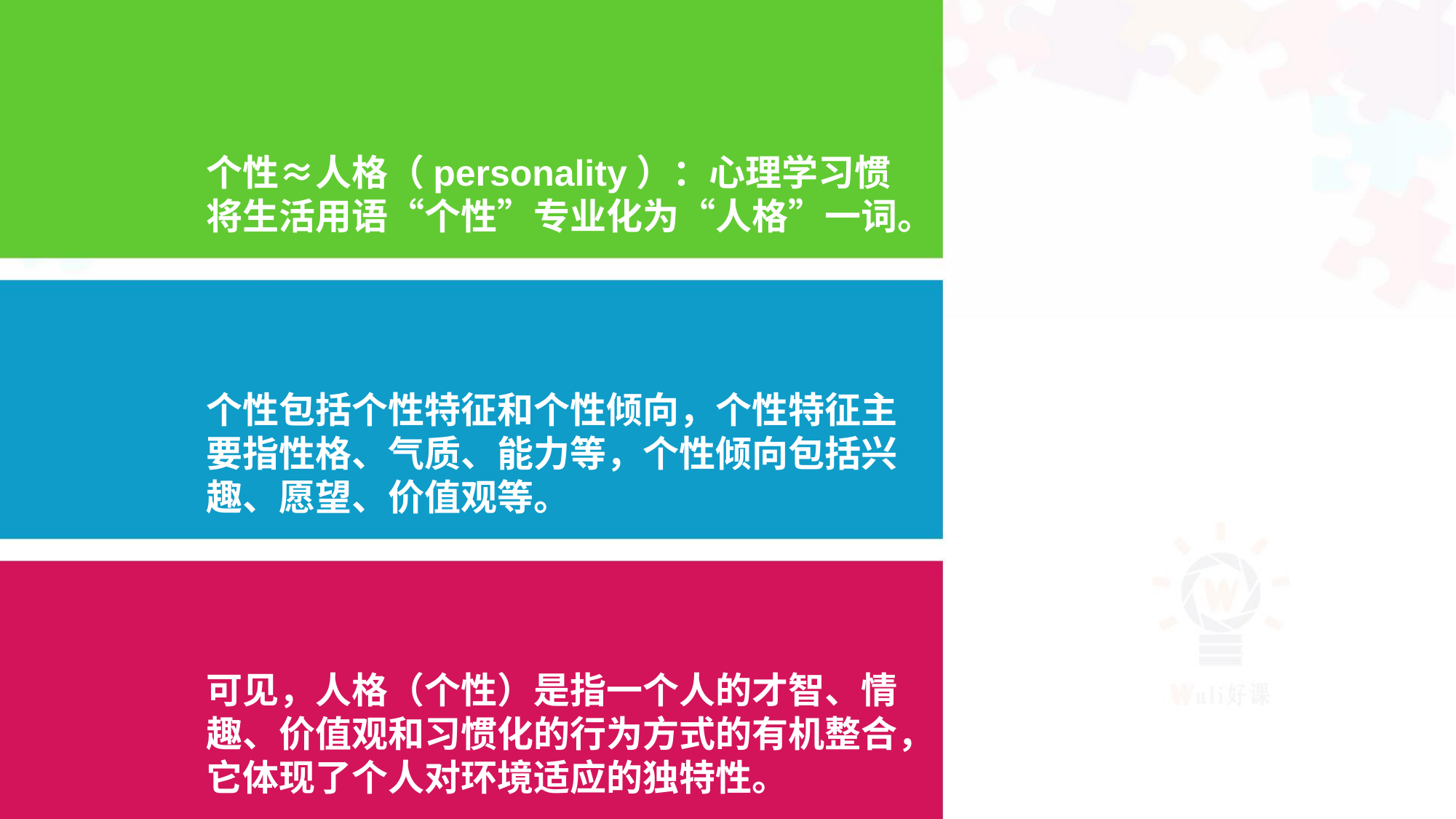

个性≈人格（personality）：心理学习惯
将生活用语“个性”专业化为“人格”一词。
个性包括个性特征和个性倾向，个性特征主
要指性格、气质、能力等，个性倾向包括兴
趣、愿望、价值观等。
可见，人格（个性）是指一个人的才智、情
趣、价值观和习惯化的行为方式的有机整合，
它体现了个人对环境适应的独特性。